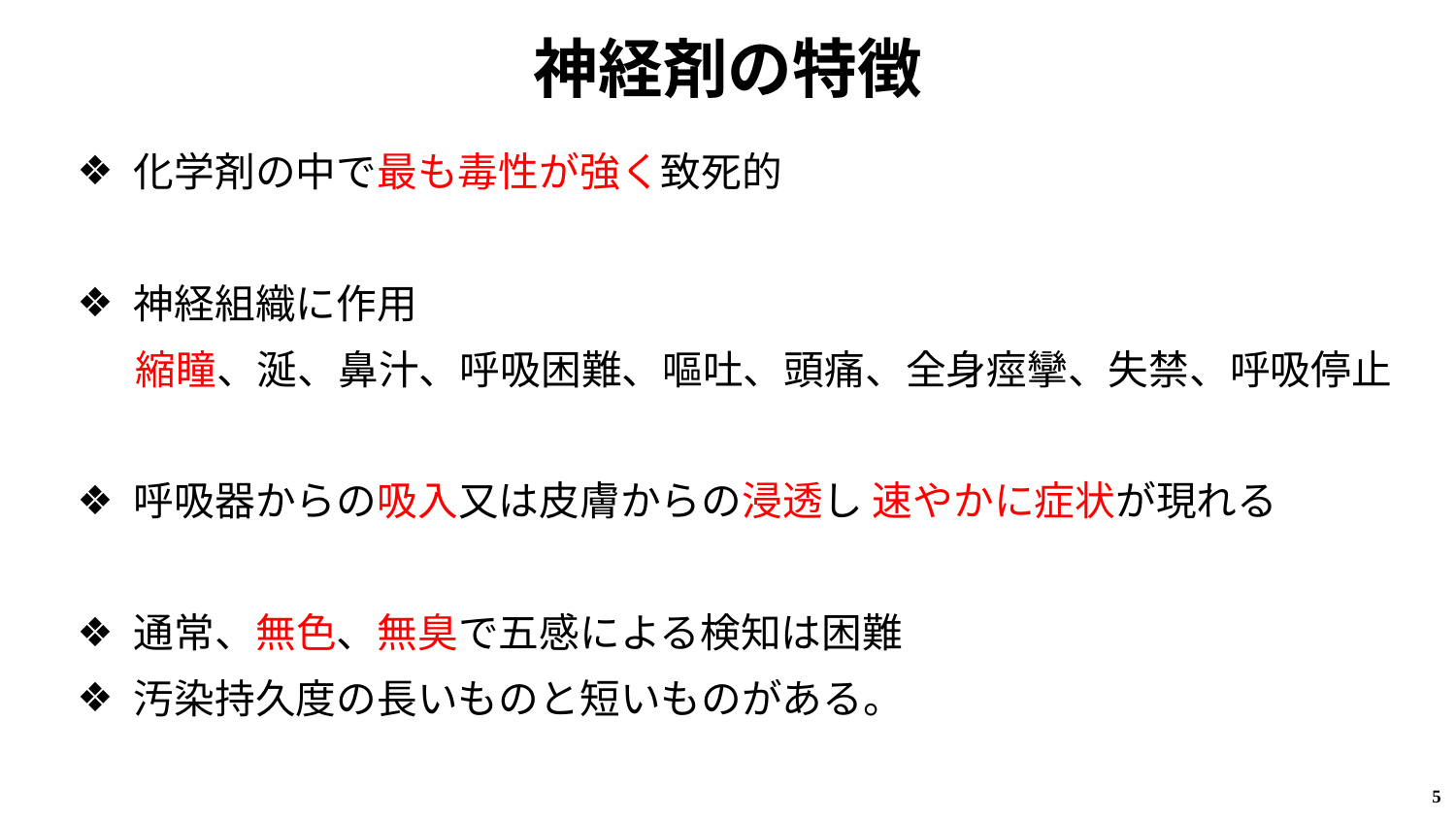

# 神経剤の特徴
化学剤の中で最も毒性が強く致死的

神経組織に作用
　  縮瞳、涎、鼻汁、呼吸困難、嘔吐、頭痛、全身痙攣、失禁、呼吸停止

呼吸器からの吸入又は皮膚からの浸透し 速やかに症状が現れる

通常、無色、無臭で五感による検知は困難
汚染持久度の長いものと短いものがある。

5